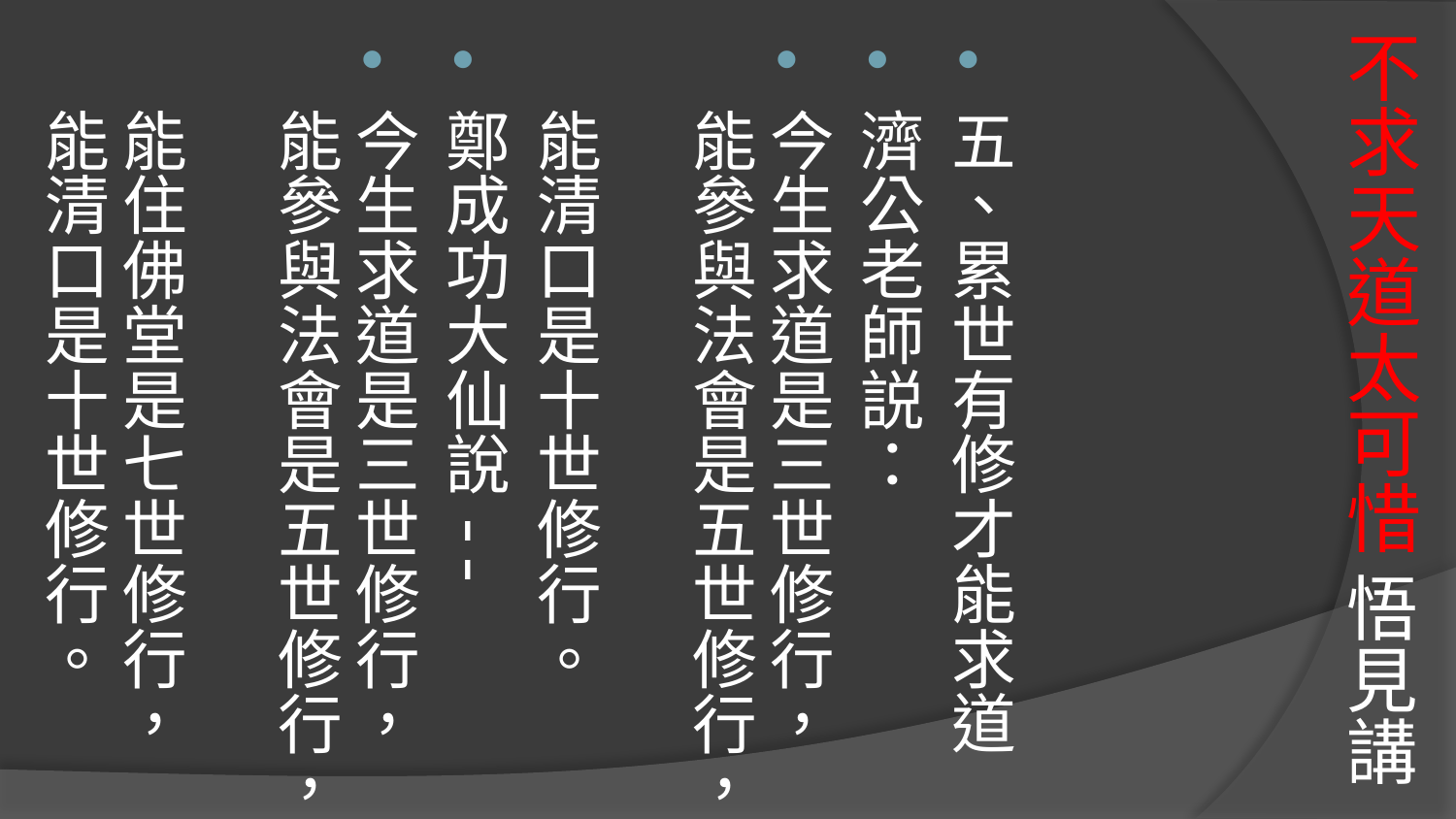

# 不求天道太可惜 悟見講
五、累世有修才能求道
濟公老師説：
今生求道是三世修行，
能參與法會是五世修行，
能清口是十世修行。
鄭成功大仙說--
今生求道是三世修行，
能參與法會是五世修行，
能住佛堂是七世修行，
能清口是十世修行。